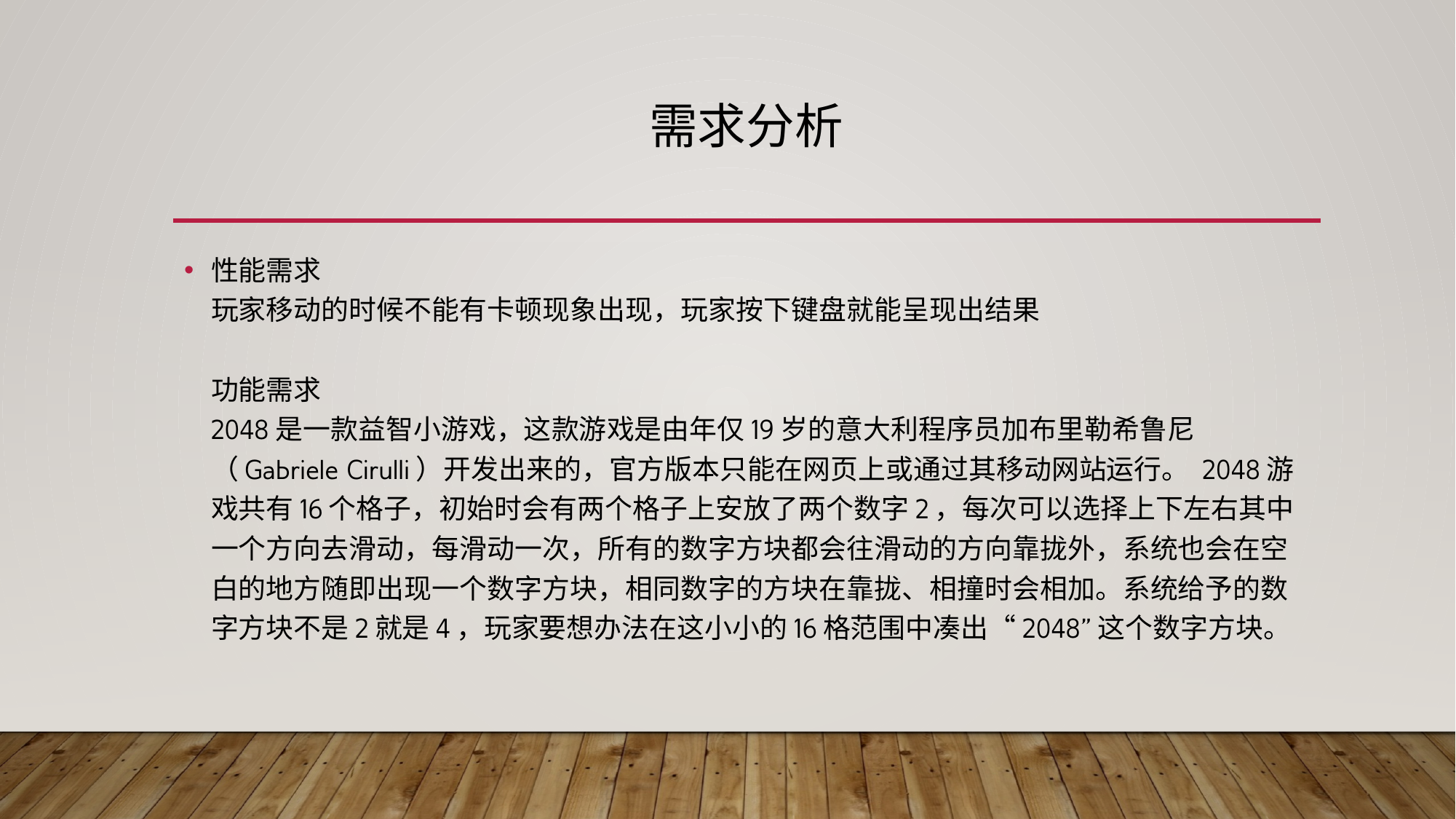

# 需求分析
性能需求
玩家移动的时候不能有卡顿现象出现，玩家按下键盘就能呈现出结果
功能需求
2048是一款益智小游戏，这款游戏是由年仅19岁的意大利程序员加布里勒希鲁尼（Gabriele Cirulli）开发出来的，官方版本只能在网页上或通过其移动网站运行。 2048游戏共有16个格子，初始时会有两个格子上安放了两个数字2，每次可以选择上下左右其中一个方向去滑动，每滑动一次，所有的数字方块都会往滑动的方向靠拢外，系统也会在空白的地方随即出现一个数字方块，相同数字的方块在靠拢、相撞时会相加。系统给予的数字方块不是2就是4，玩家要想办法在这小小的16格范围中凑出“2048”这个数字方块。